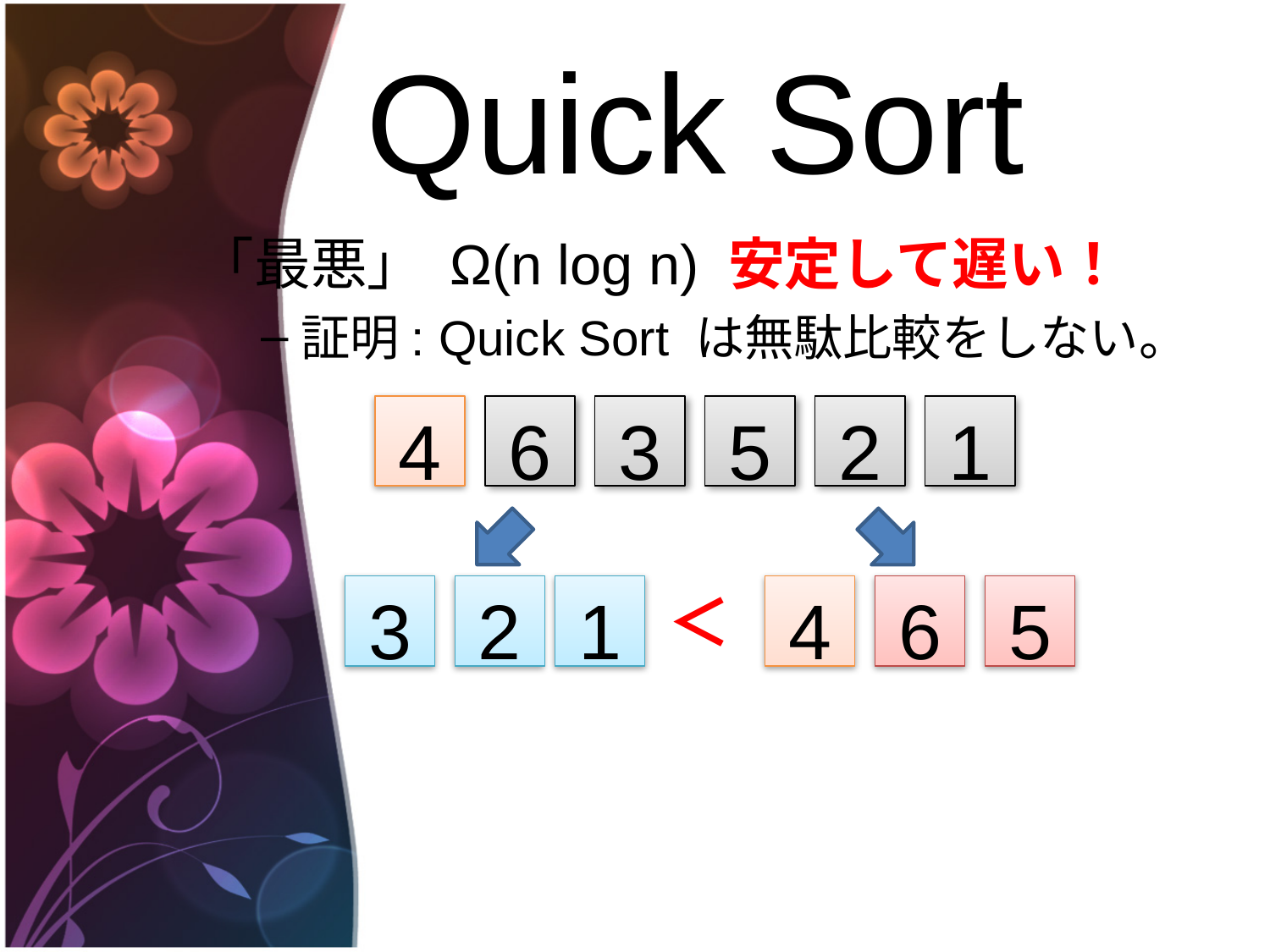

# Quick Sort
「最悪」 Ω(n log n) 安定して遅い！
証明: Quick Sort は無駄比較をしない。
4
6
3
5
2
1

3
2
1
4
6
5
＜